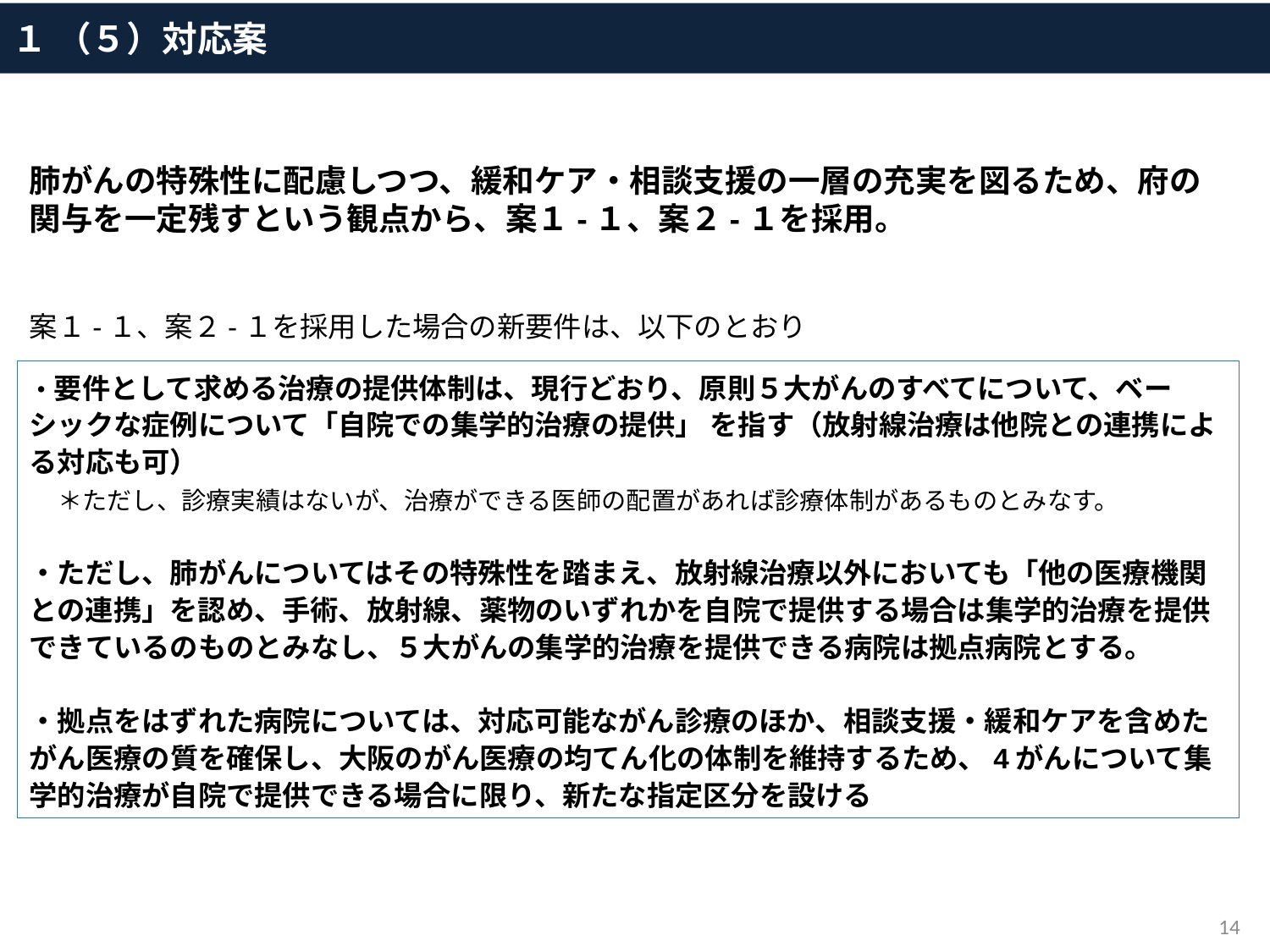

１ （５）対応案
肺がんの特殊性に配慮しつつ、緩和ケア・相談支援の一層の充実を図るため、府の関与を一定残すという観点から、案１-１、案２-１を採用。
案１-１、案２-１を採用した場合の新要件は、以下のとおり
・要件として求める治療の提供体制は、現行どおり、原則５大がんのすべてについて、ベーシックな症例について「自院での集学的治療の提供」 を指す（放射線治療は他院との連携による対応も可）
　＊ただし、診療実績はないが、治療ができる医師の配置があれば診療体制があるものとみなす。

・ただし、肺がんについてはその特殊性を踏まえ、放射線治療以外においても「他の医療機関との連携」を認め、手術、放射線、薬物のいずれかを自院で提供する場合は集学的治療を提供できているのものとみなし、５大がんの集学的治療を提供できる病院は拠点病院とする。

・拠点をはずれた病院については、対応可能ながん診療のほか、相談支援・緩和ケアを含めたがん医療の質を確保し、大阪のがん医療の均てん化の体制を維持するため、4がんについて集学的治療が自院で提供できる場合に限り、新たな指定区分を設ける
14